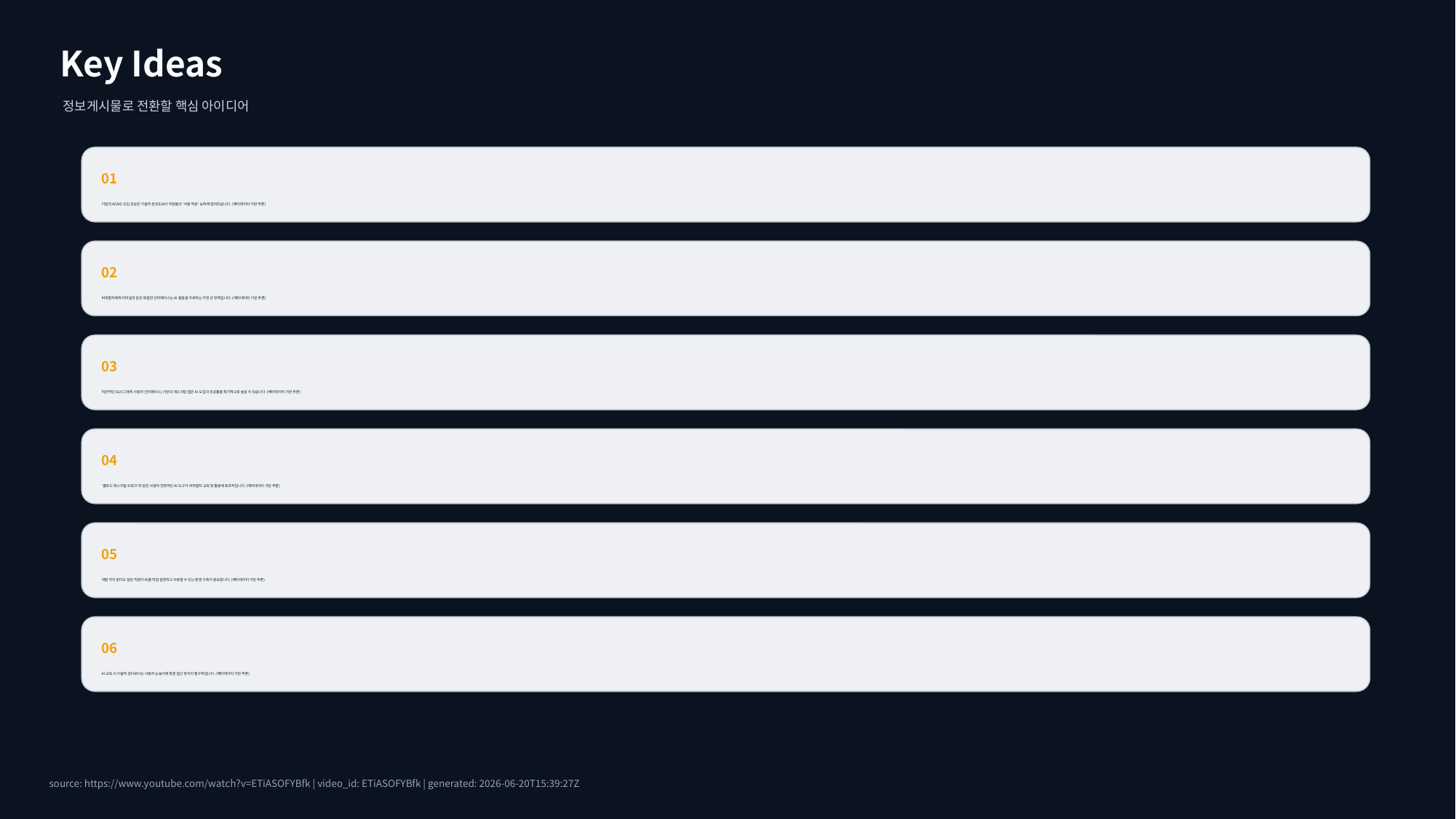

Key Ideas
정보게시물로 전환할 핵심 아이디어

01
기업의 AI(AX) 도입 성공은 기술적 완성도보다 직원들의 '사람 적응' 능력에 달려있습니다. (메타데이터 기반 추론)

02
비개발자에게 터미널과 같은 복잡한 인터페이스는 AI 활용을 가로막는 가장 큰 장벽입니다. (메타데이터 기반 추론)

03
직관적인 GUI(그래픽 사용자 인터페이스) 기반의 데스크탑 앱은 AI 도입의 성공률을 획기적으로 높일 수 있습니다. (메타데이터 기반 추론)

04
'클로드 데스크탑 코워크'와 같은 사용자 친화적인 AI 도구가 비개발자 교육 및 활용에 효과적입니다. (메타데이터 기반 추론)

05
개발 지식 없이도 일반 직원이 AI를 직접 설정하고 사용할 수 있는 환경 구축이 중요합니다. (메타데이터 기반 추론)

06
AI 교육 시 기술적 깊이보다는 사용자 눈높이에 맞춘 접근 방식이 필수적입니다. (메타데이터 기반 추론)
source: https://www.youtube.com/watch?v=ETiASOFYBfk | video_id: ETiASOFYBfk | generated: 2026-06-20T15:39:27Z